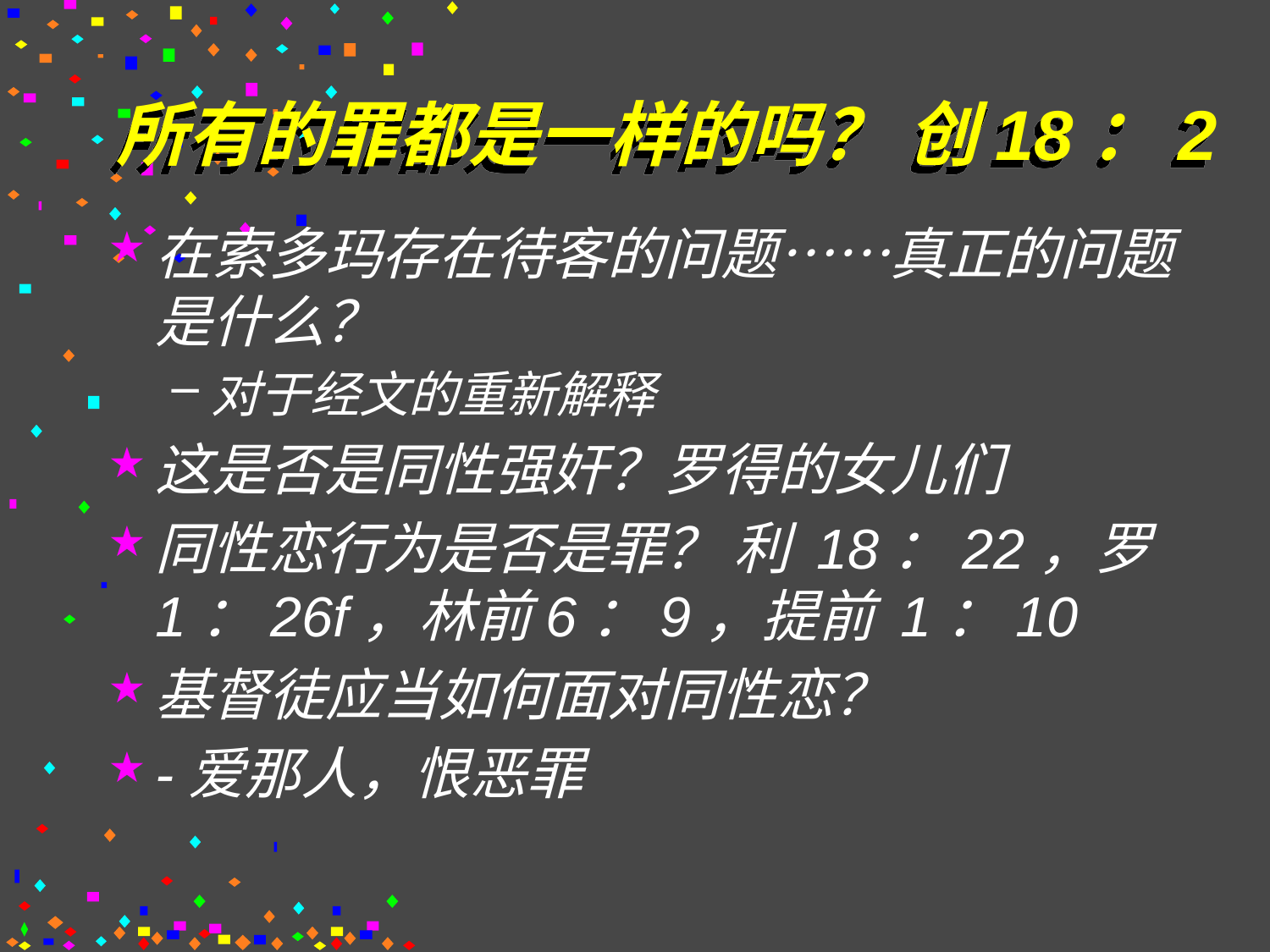

# 所有的罪都是一样的吗？ 创18：2
在索多玛存在待客的问题……真正的问题是什么？
对于经文的重新解释
这是否是同性强奸？罗得的女儿们
同性恋行为是否是罪？ 利 18：22，罗 1：26f，林前6：9，提前 1：10
基督徒应当如何面对同性恋？
-爱那人，恨恶罪